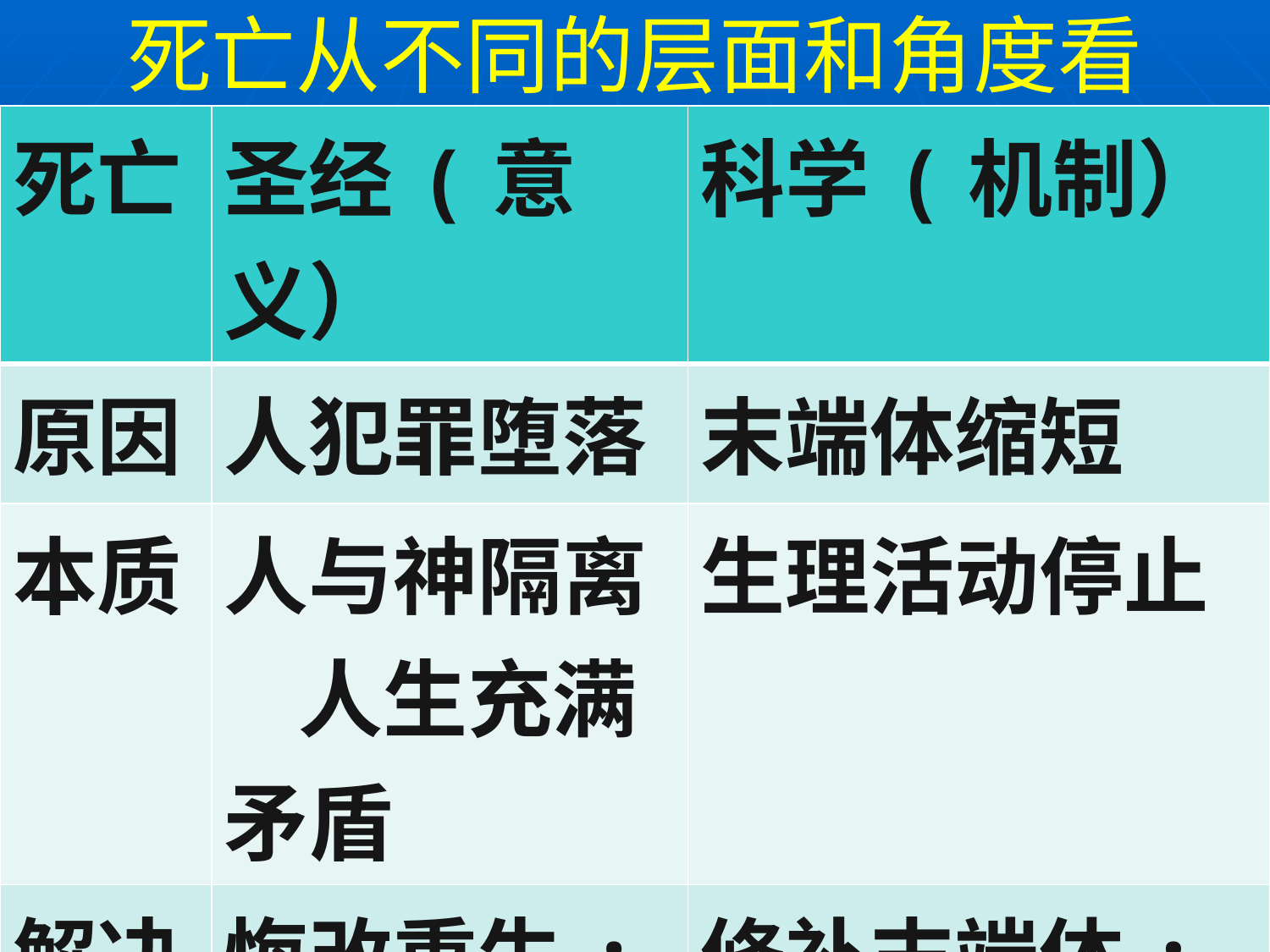

死亡从不同的层面和角度看

| 死亡 | 圣经(意义） | 科学(机制） |
| --- | --- | --- |
| 原因 | 人犯罪堕落 | 末端体缩短 |
| 本质 | 人与神隔离; 人生充满矛盾 | 生理活动停止 |
| 解决 | 悔改重生;生命更新 | 修补末端体:靠 锻炼;营养;压力 |